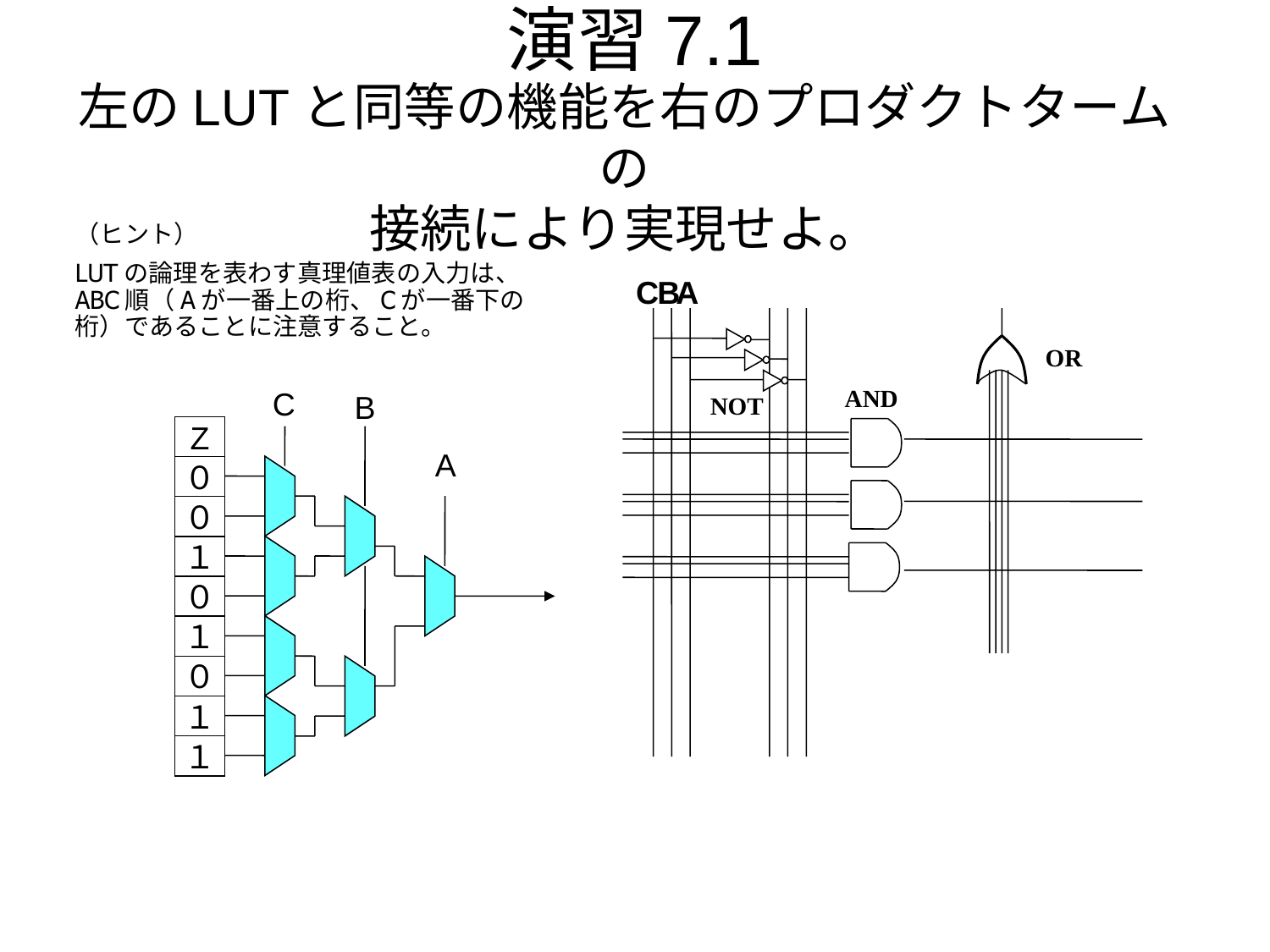

演習7.1
# 左のLUTと同等の機能を右のプロダクトタームの 接続により実現せよ。
（ヒント）
LUTの論理を表わす真理値表の入力は、ABC順（Aが一番上の桁、Cが一番下の桁）であることに注意すること。
C
B
A

OR

AND
C
B
Z
０
０
１
０
１
０
１
１

A

NOT